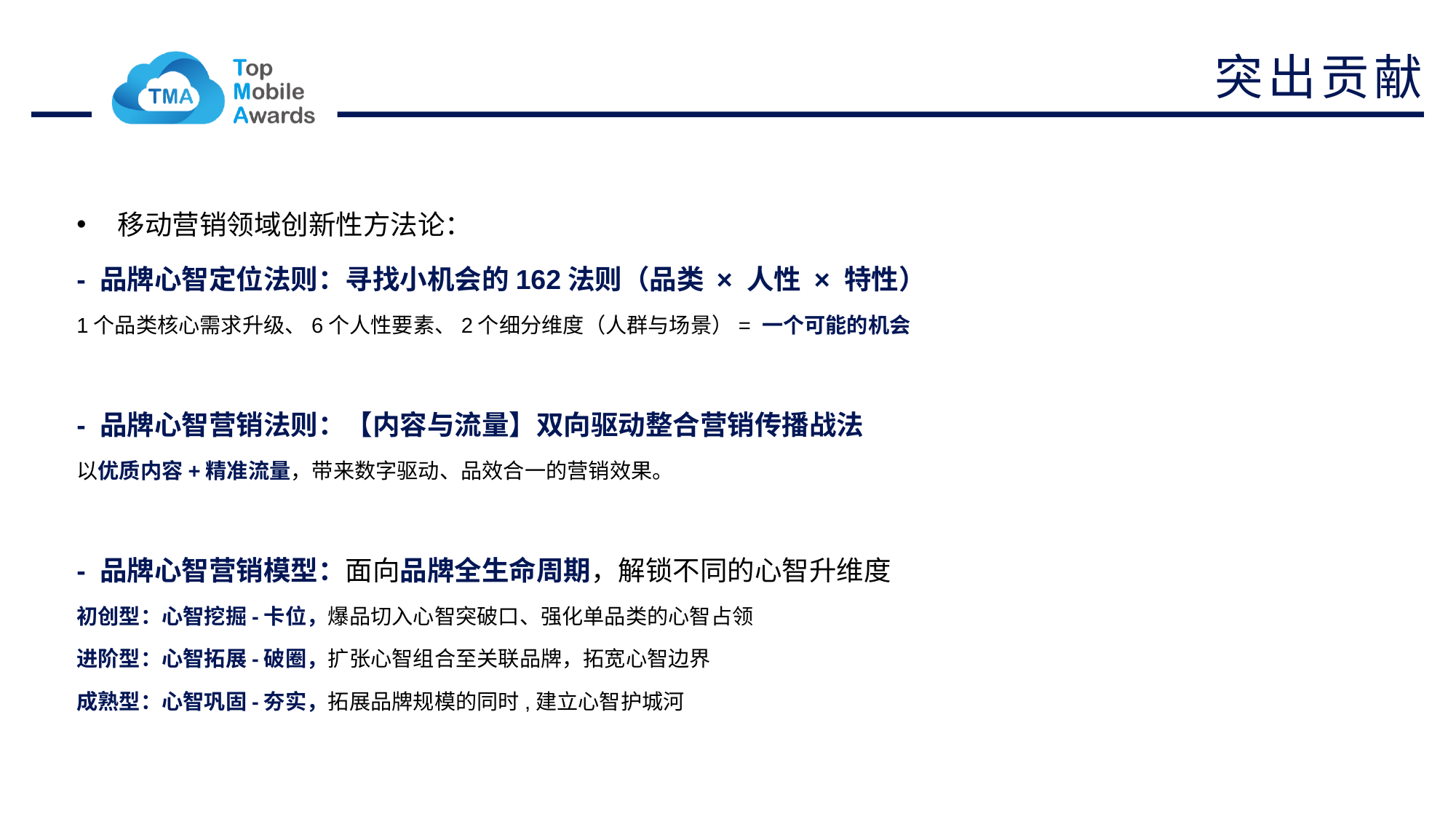

移动营销领域创新性方法论：
- 品牌心智定位法则：寻找小机会的162法则（品类 × 人性 × 特性）
1个品类核心需求升级、6个人性要素、2个细分维度（人群与场景）= 一个可能的机会

- 品牌心智营销法则：【内容与流量】双向驱动整合营销传播战法
以优质内容+精准流量，带来数字驱动、品效合一的营销效果。

- 品牌心智营销模型：面向品牌全生命周期，解锁不同的心智升维度
初创型：心智挖掘-卡位，爆品切入心智突破口、强化单品类的心智占领
进阶型：心智拓展-破圈，扩张心智组合至关联品牌，拓宽心智边界
成熟型：心智巩固-夯实，拓展品牌规模的同时,建立心智护城河